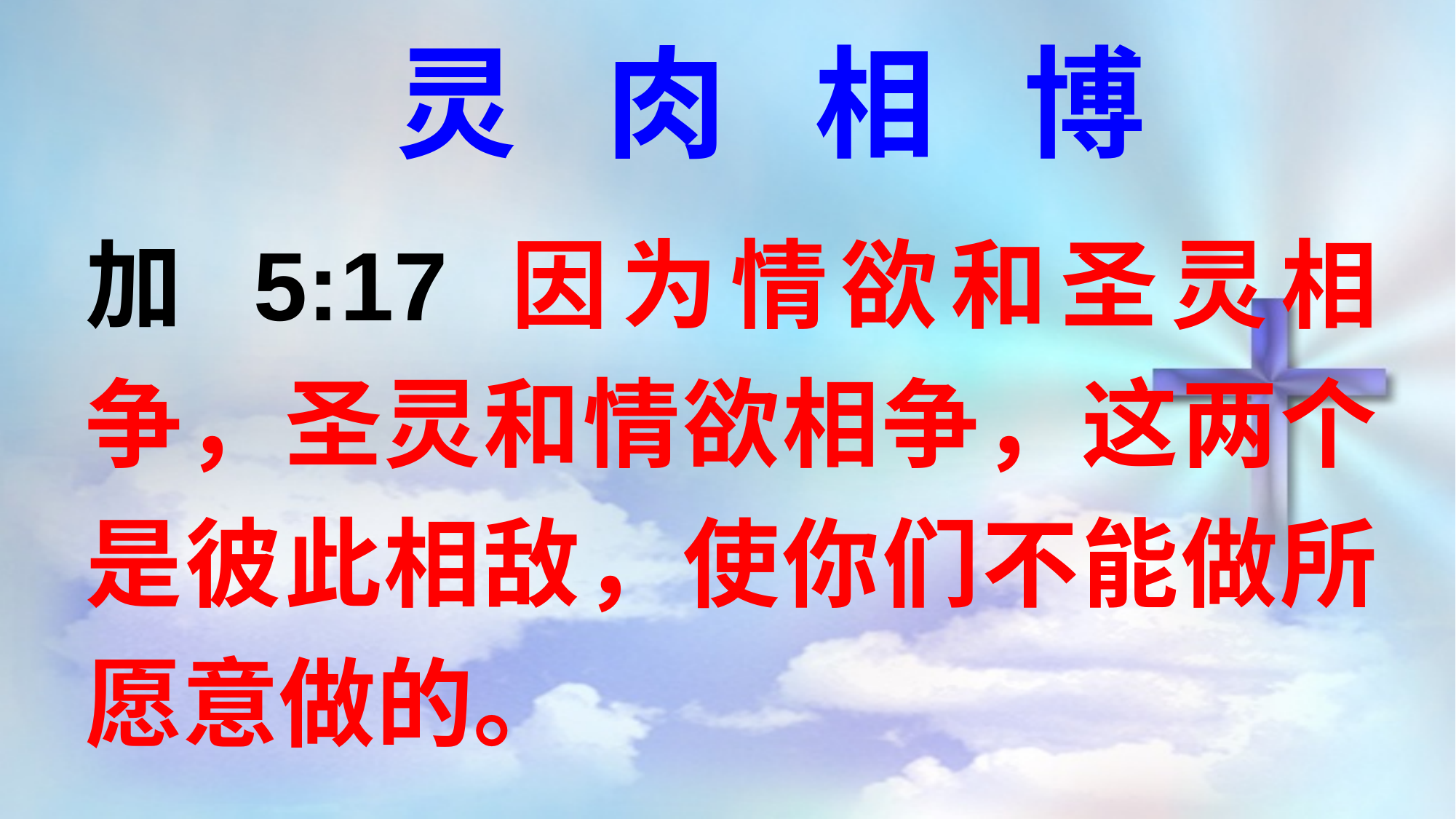

灵 肉 相 博
加 5:17 因为情欲和圣灵相争，圣灵和情欲相争，这两个是彼此相敌，使你们不能做所愿意做的。